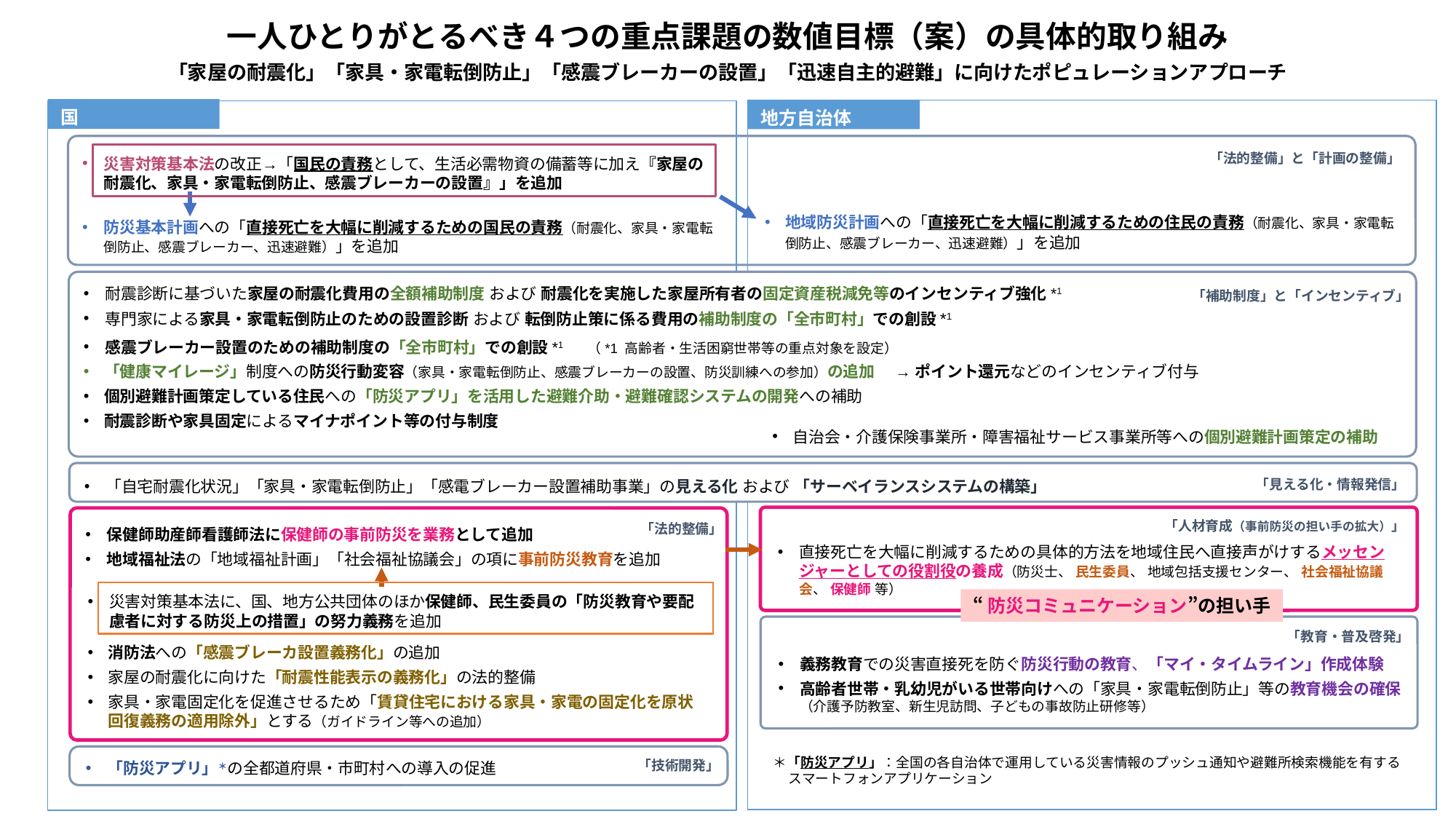

一人ひとりがとるべき４つの重点課題の数値目標（案）の具体的取り組み

「家屋の耐震化」「家具・家電転倒防止」「感震ブレーカーの設置」「迅速自主的避難」に向けたポピュレーションアプローチ

国

地方自治体

災害対策基本法の改正→「国民の責務として、生活必需物資の備蓄等に加え『家屋の耐震化、家具・家電転倒防止、感震ブレーカーの設置』」を追加

防災基本計画への「直接死亡を大幅に削減するための国民の責務（耐震化、家具・家電転倒防止、感震ブレーカー、迅速避難）」を追加
「法的整備」と「計画の整備」

地域防災計画への「直接死亡を大幅に削減するための住民の責務（耐震化、家具・家電転倒防止、感震ブレーカー、迅速避難）」を追加

耐震診断に基づいた家屋の耐震化費用の全額補助制度 および 耐震化を実施した家屋所有者の固定資産税減免等のインセンティブ強化*1

専門家による家具・家電転倒防止のための設置診断 および 転倒防止策に係る費用の補助制度の「全市町村」での創設*1

感震ブレーカー設置のための補助制度の「全市町村」での創設*1  　（*1 高齢者・生活困窮世帯等の重点対象を設定）

「健康マイレージ」制度への防災行動変容（家具・家電転倒防止、感震ブレーカーの設置、防災訓練への参加）の追加 　→ ポイント還元などのインセンティブ付与

個別避難計画策定している住民への「防災アプリ」を活用した避難介助・避難確認システムの開発への補助

耐震診断や家具固定によるマイナポイント等の付与制度

「補助制度」と「インセンティブ」

自治会・介護保険事業所・障害福祉サービス事業所等への個別避難計画策定の補助

「自宅耐震化状況」「家具・家電転倒防止」「感電ブレーカー設置補助事業」の見える化 および 「サーベイランスシステムの構築」
「見える化・情報発信」

保健師助産師看護師法に保健師の事前防災を業務として追加

地域福祉法の「地域福祉計画」「社会福祉協議会」の項に事前防災教育を追加
「人材育成（事前防災の担い手の拡大）」
「法的整備」

直接死亡を大幅に削減するための具体的方法を地域住民へ直接声がけするメッセンジャーとしての役割役の養成（防災士、 民生委員、 地域包括支援センター、 社会福祉協議会、 保健師 等）

災害対策基本法に、国、地方公共団体のほか保健師、民生委員の「防災教育や要配慮者に対する防災上の措置」の努力義務を追加

消防法への「感震ブレーカ設置義務化」の追加

家屋の耐震化に向けた「耐震性能表示の義務化」の法的整備

家具・家電固定化を促進させるため「賃貸住宅における家具・家電の固定化を原状回復義務の適用除外」とする（ガイドライン等への追加）

“防災コミュニケーション”の担い手

「教育・普及啓発」
義務教育での災害直接死を防ぐ防災行動の教育、「マイ・タイムライン」作成体験

高齢者世帯・乳幼児がいる世帯向けへの「家具・家電転倒防止」等の教育機会の確保（介護予防教室、新生児訪問、子どもの事故防止研修等）

「防災アプリ」＊の全都道府県・市町村への導入の促進

＊「防災アプリ」：全国の各自治体で運用している災害情報のプッシュ通知や避難所検索機能を有する
    スマートフォンアプリケーション
「技術開発」